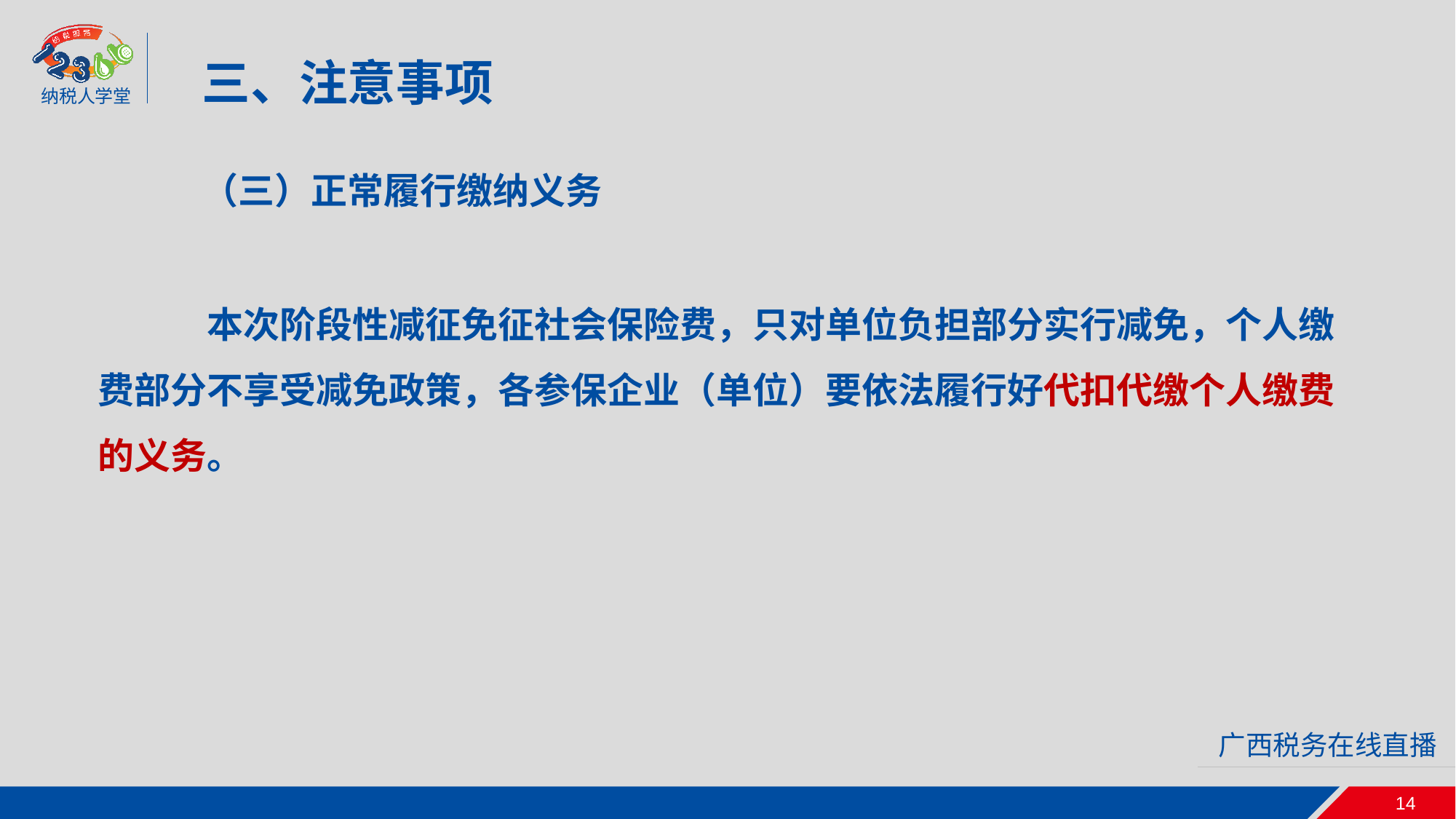

三、注意事项
（三）正常履行缴纳义务
	本次阶段性减征免征社会保险费，只对单位负担部分实行减免，个人缴费部分不享受减免政策，各参保企业（单位）要依法履行好代扣代缴个人缴费的义务。